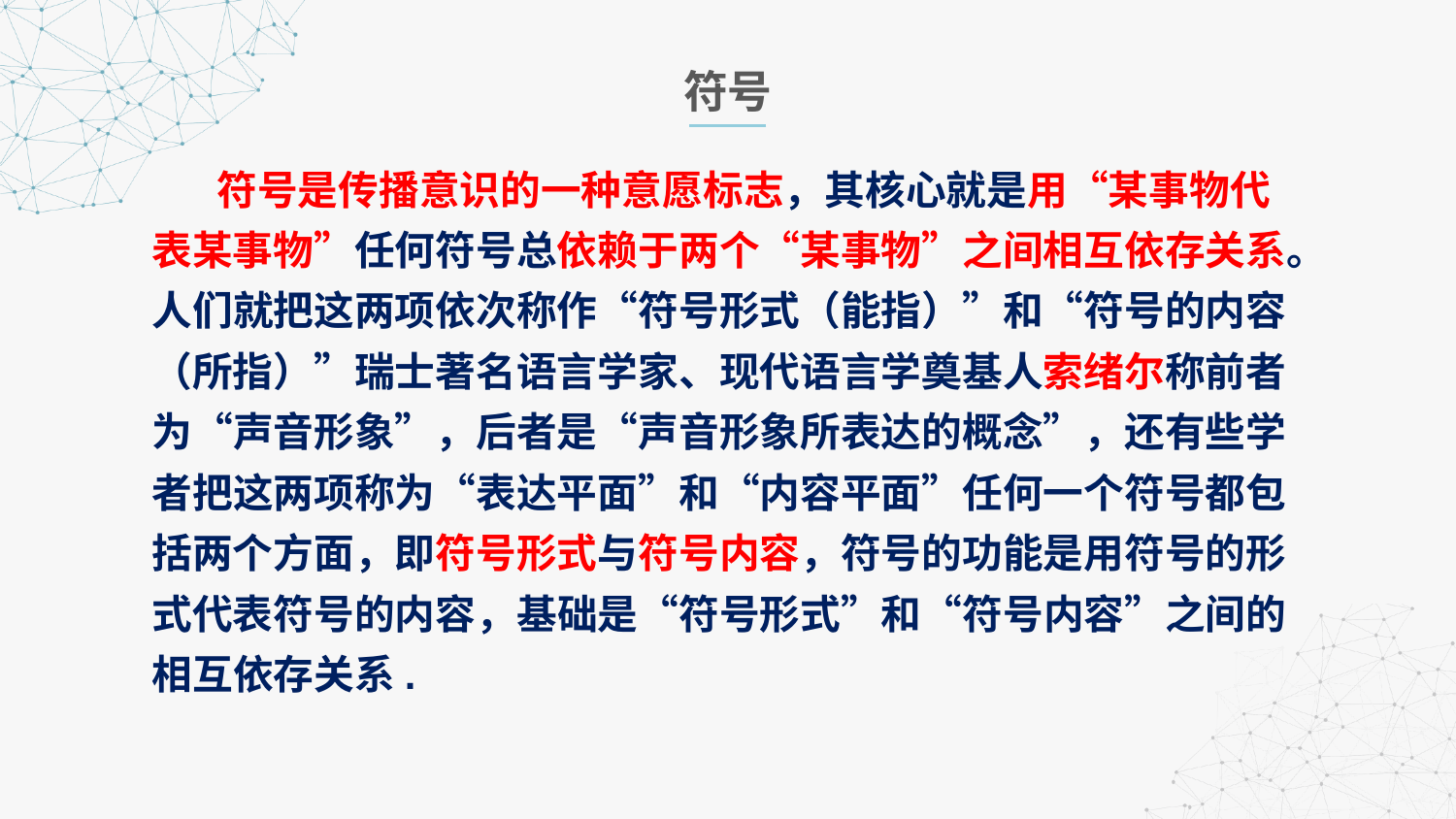

符号
      符号是传播意识的一种意愿标志，其核心就是用“某事物代表某事物”任何符号总依赖于两个“某事物”之间相互依存关系。人们就把这两项依次称作“符号形式（能指）”和“符号的内容（所指）”瑞士著名语言学家、现代语言学奠基人索绪尔称前者为“声音形象”，后者是“声音形象所表达的概念”，还有些学者把这两项称为“表达平面”和“内容平面”任何一个符号都包括两个方面，即符号形式与符号内容，符号的功能是用符号的形式代表符号的内容，基础是“符号形式”和“符号内容”之间的相互依存关系.